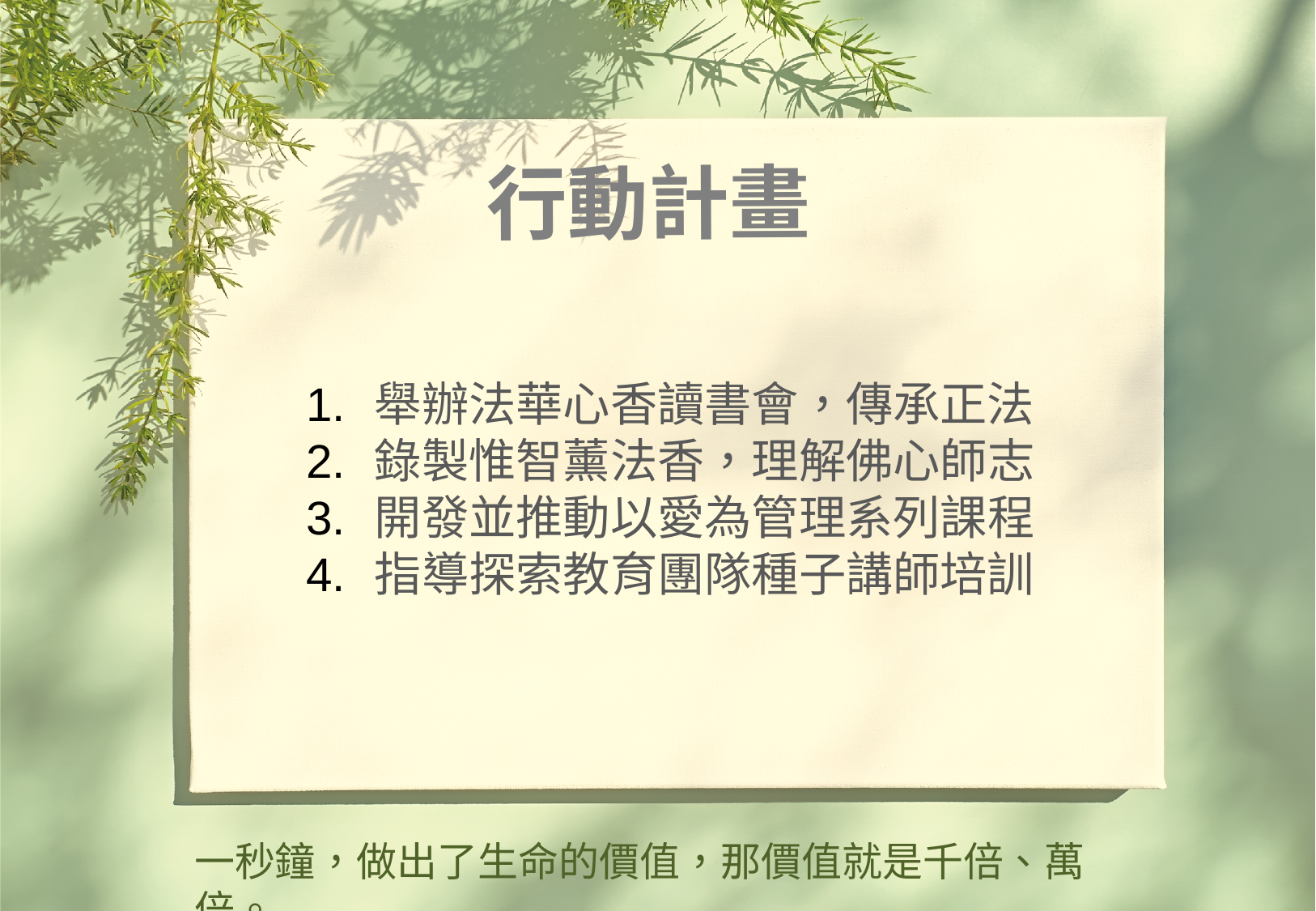

行動計畫
舉辦法華心香讀書會，傳承正法
錄製惟智薰法香，理解佛心師志
開發並推動以愛為管理系列課程
指導探索教育團隊種子講師培訓
一秒鐘，做出了生命的價值，那價值就是千倍、萬倍。